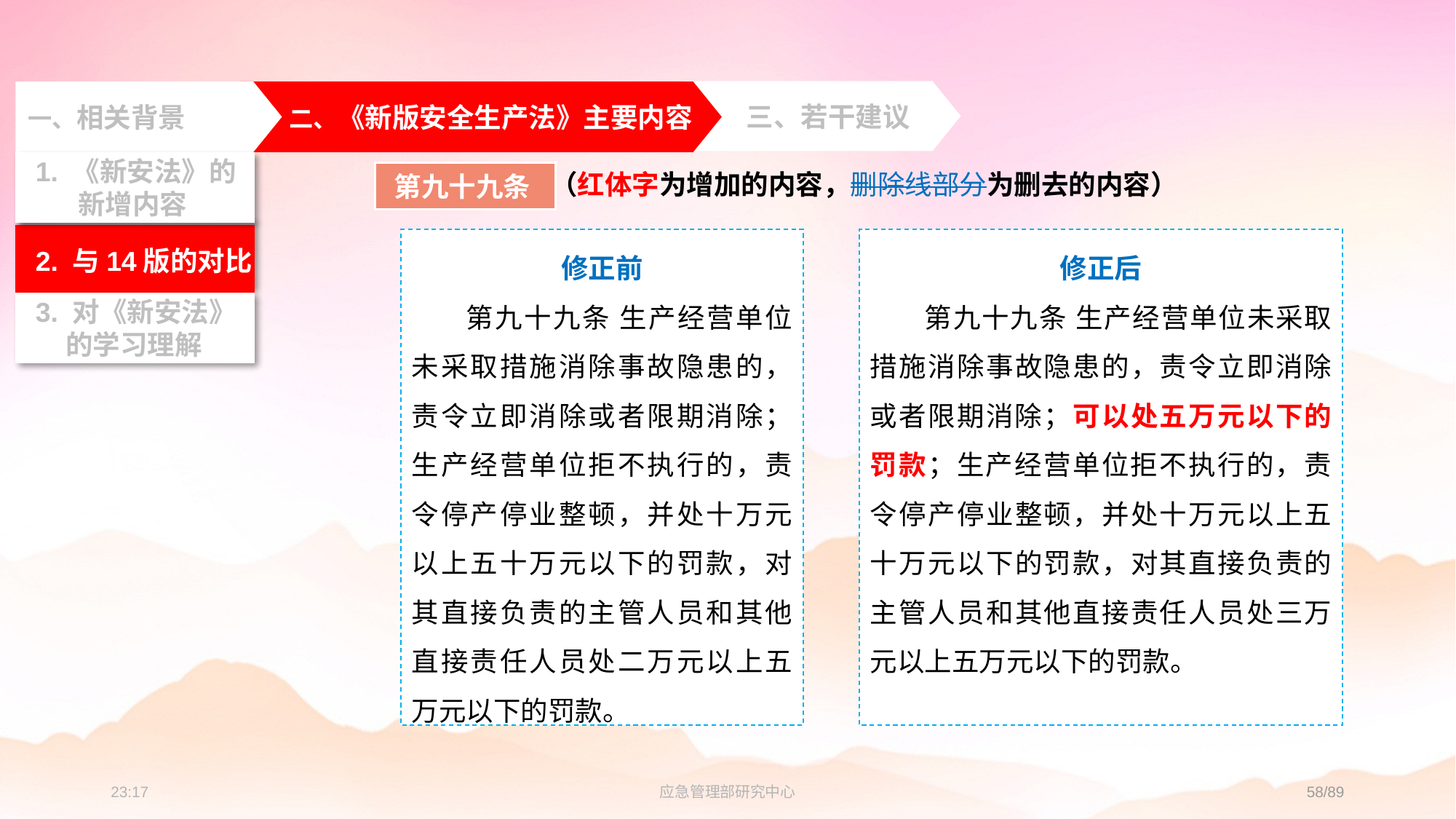

三、若干建议
一、相关背景
     二、《新版安全生产法》主要内容
 2. 与14版的对比
 3. 对《新安法》
     的学习理解
 1. 《新安法》的
       新增内容
（红体字为增加的内容，删除线部分为删去的内容）
第九十九条
修正前
第九十九条 生产经营单位未采取措施消除事故隐患的，责令立即消除或者限期消除；生产经营单位拒不执行的，责令停产停业整顿，并处十万元以上五十万元以下的罚款，对其直接负责的主管人员和其他直接责任人员处二万元以上五万元以下的罚款。
修正后
第九十九条 生产经营单位未采取措施消除事故隐患的，责令立即消除或者限期消除；可以处五万元以下的罚款；生产经营单位拒不执行的，责令停产停业整顿，并处十万元以上五十万元以下的罚款，对其直接负责的主管人员和其他直接责任人员处三万元以上五万元以下的罚款。
23:17
应急管理部研究中心
58/89